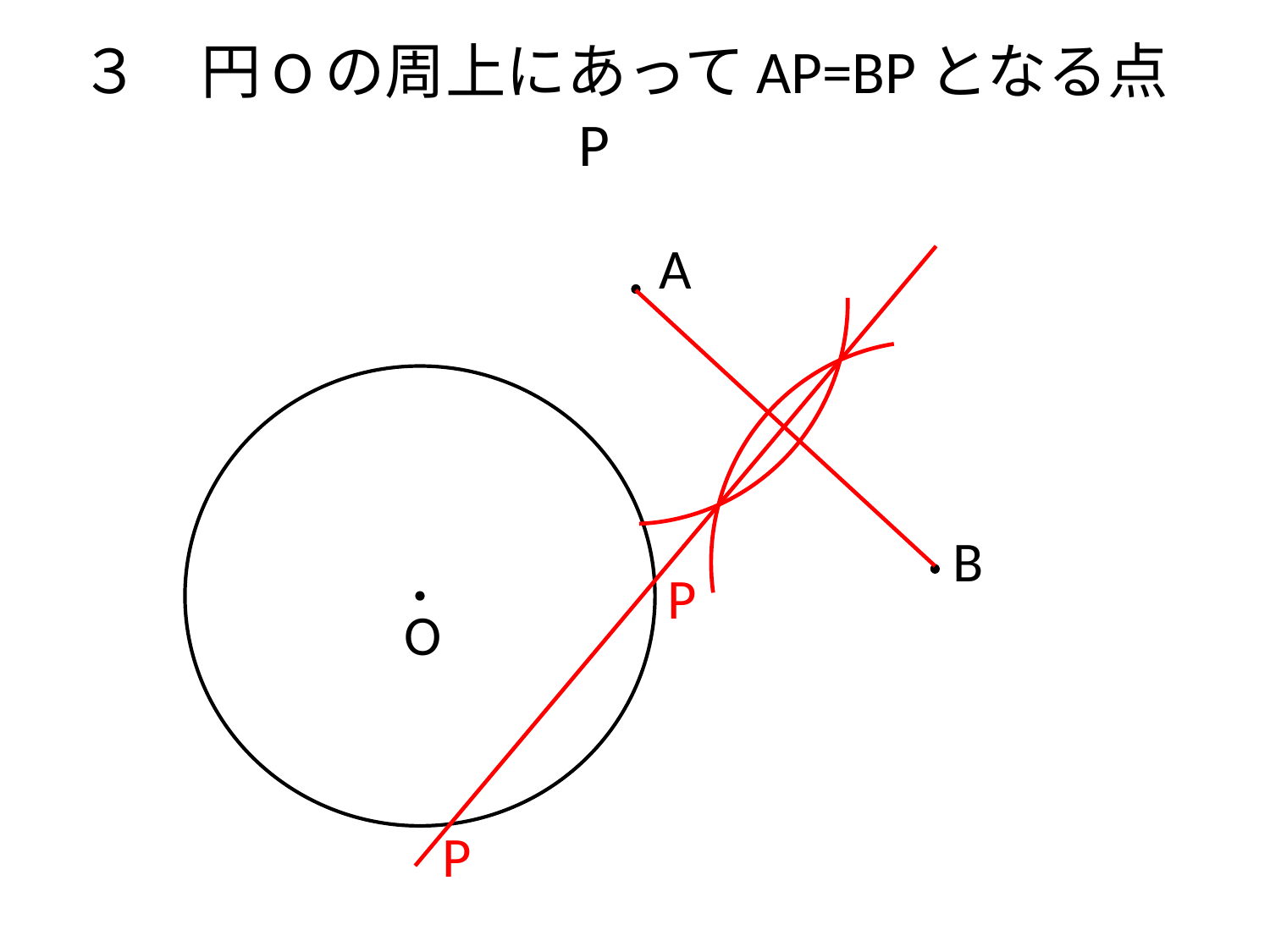

# ３　円Oの周上にあってAP=BPとなる点P

A

B
P

O
P